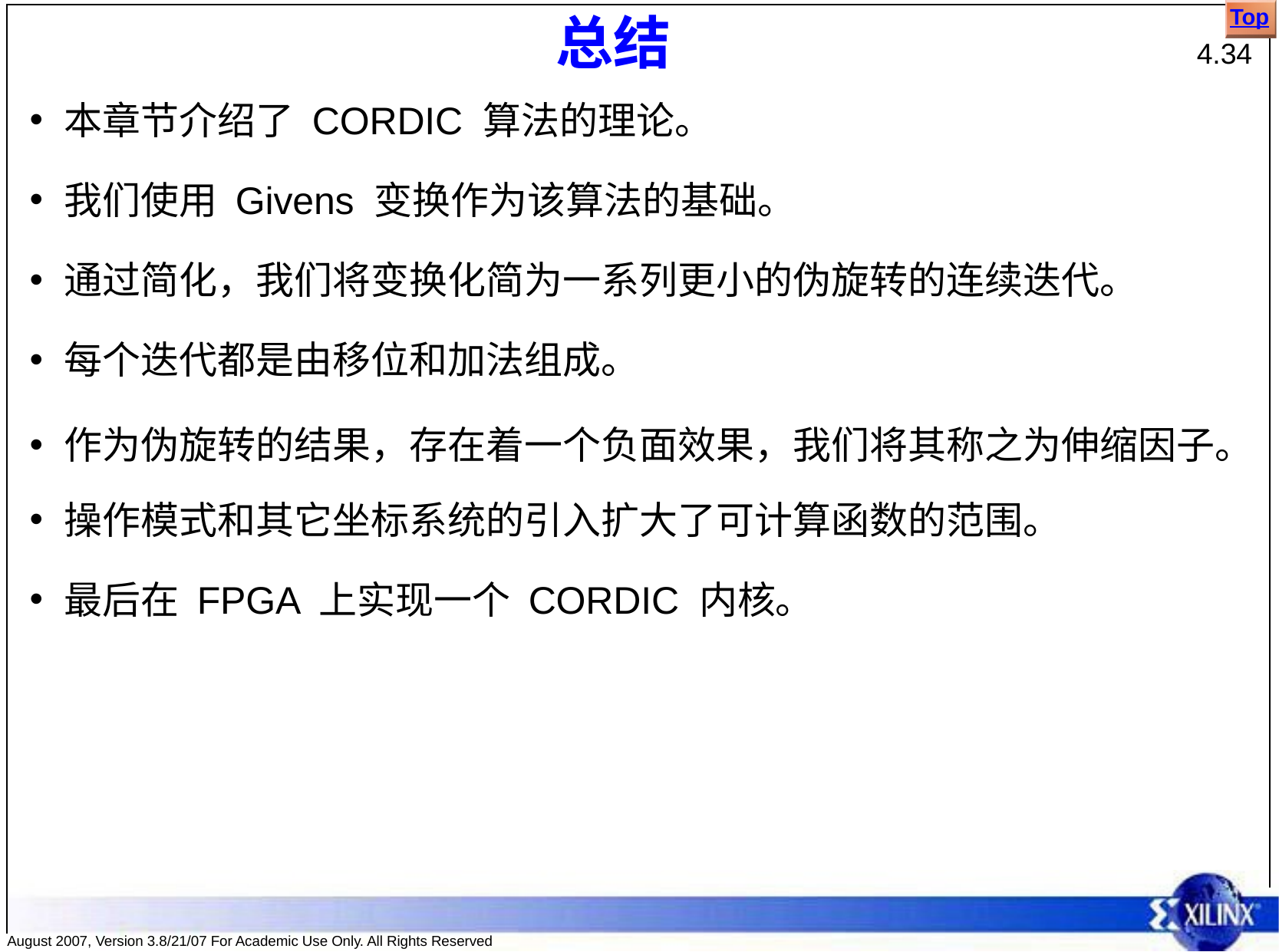

Top
# 总结
4.34
本章节介绍了 CORDIC 算法的理论。
我们使用 Givens 变换作为该算法的基础。
通过简化，我们将变换化简为一系列更小的伪旋转的连续迭代。
每个迭代都是由移位和加法组成。
作为伪旋转的结果，存在着一个负面效果，我们将其称之为伸缩因子。
操作模式和其它坐标系统的引入扩大了可计算函数的范围。
最后在 FPGA 上实现一个 CORDIC 内核。
August 2007, Version 3.8/21/07 For Academic Use Only. All Rights Reserved